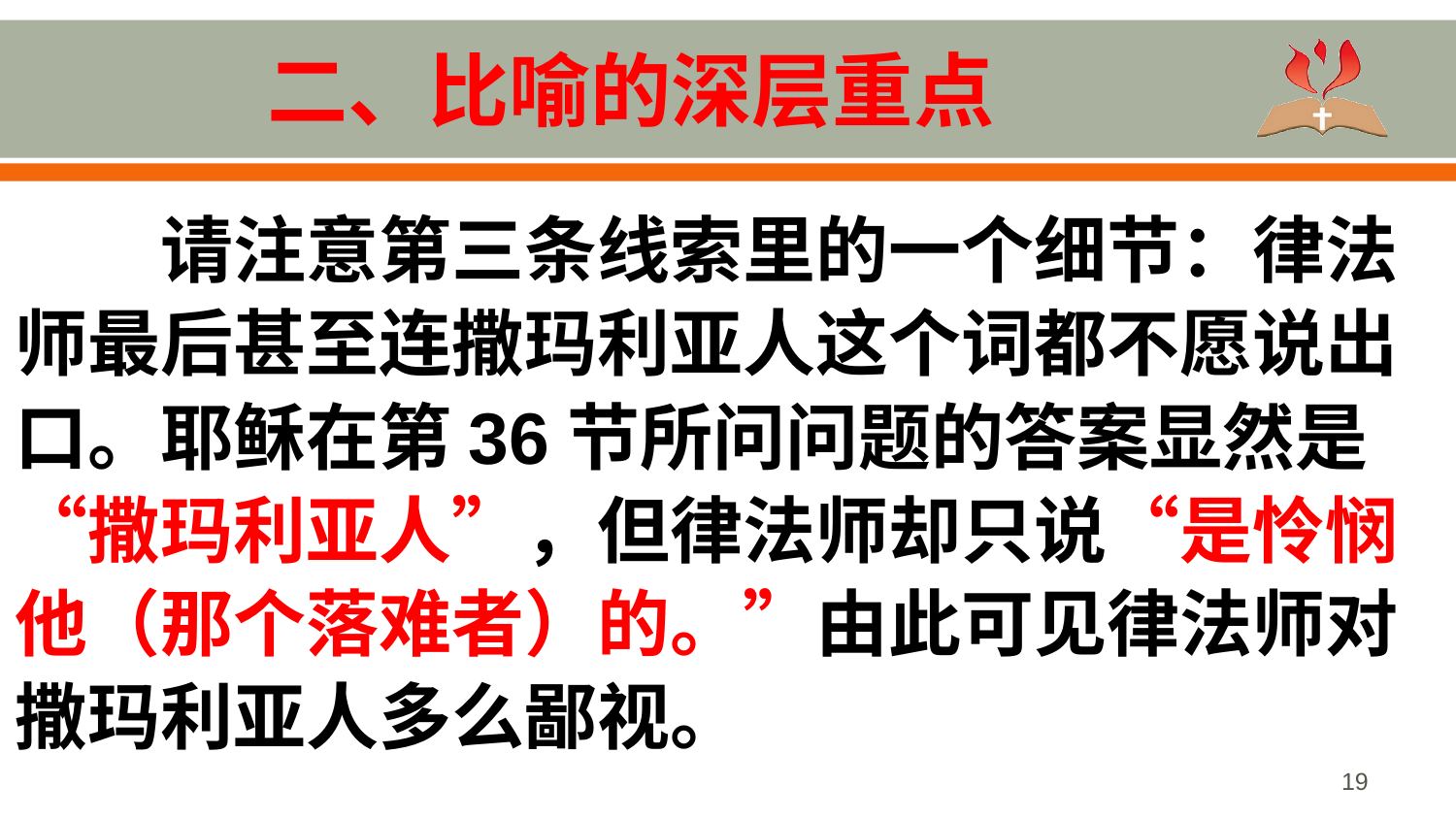

# 二、比喻的深层重点
请注意第三条线索里的一个细节：律法师最后甚至连撒玛利亚人这个词都不愿说出口。耶稣在第36节所问问题的答案显然是“撒玛利亚人”，但律法师却只说“是怜悯他（那个落难者）的。”由此可见律法师对撒玛利亚人多么鄙视。
19